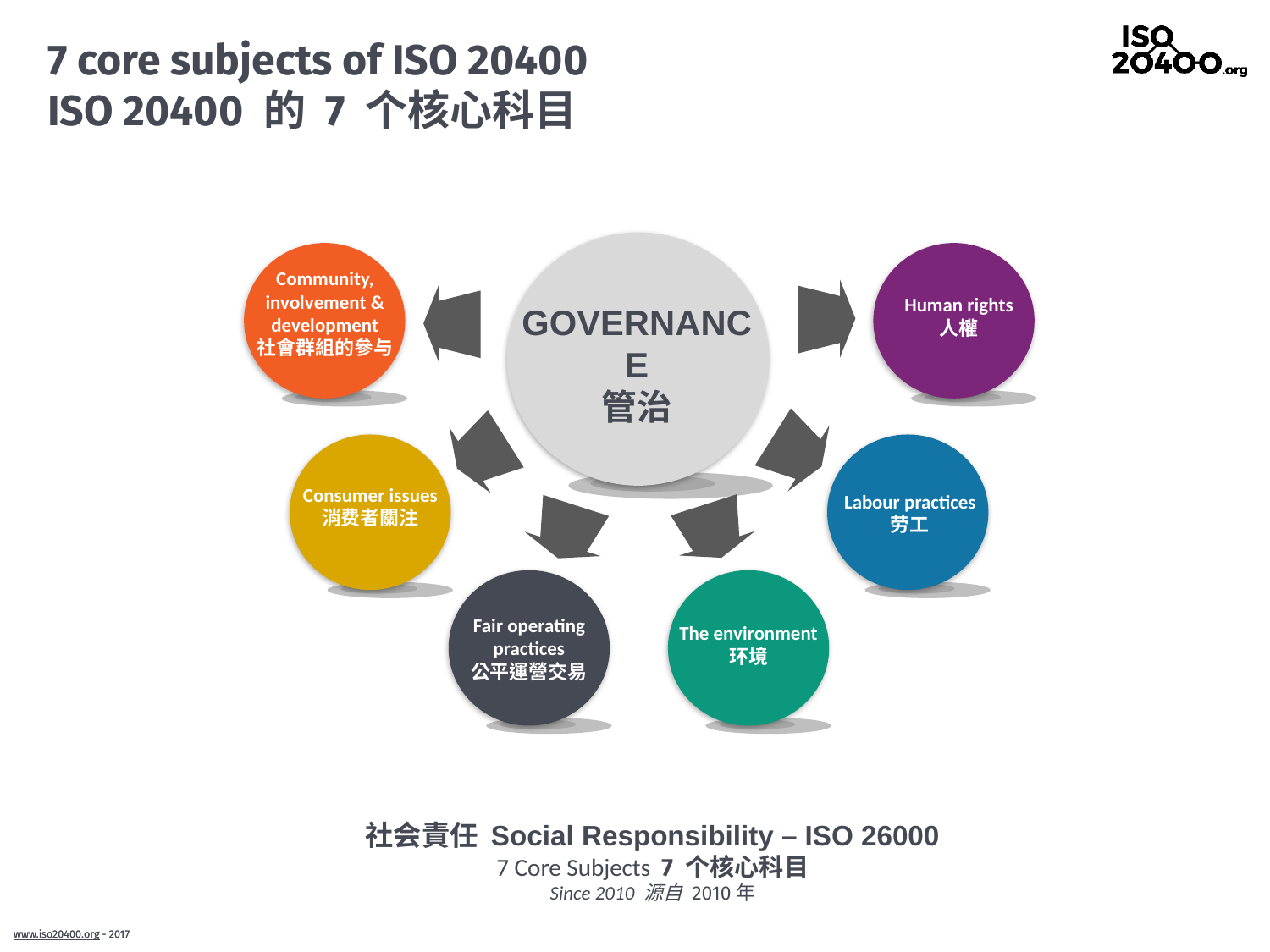

7 core subjects of ISO 20400
ISO 20400 的 7 个核心科目

Community, involvement & development
社會群組的參与
Human rights
人權

GOVERNANCE
管治

Consumer issues
消费者關注
Labour practices
劳工

The environment
环境
Fair operating practices
公平運營交易
社会責任 Social Responsibility – ISO 26000
7 Core Subjects  7 个核心科目
Since 2010 源自 2010年